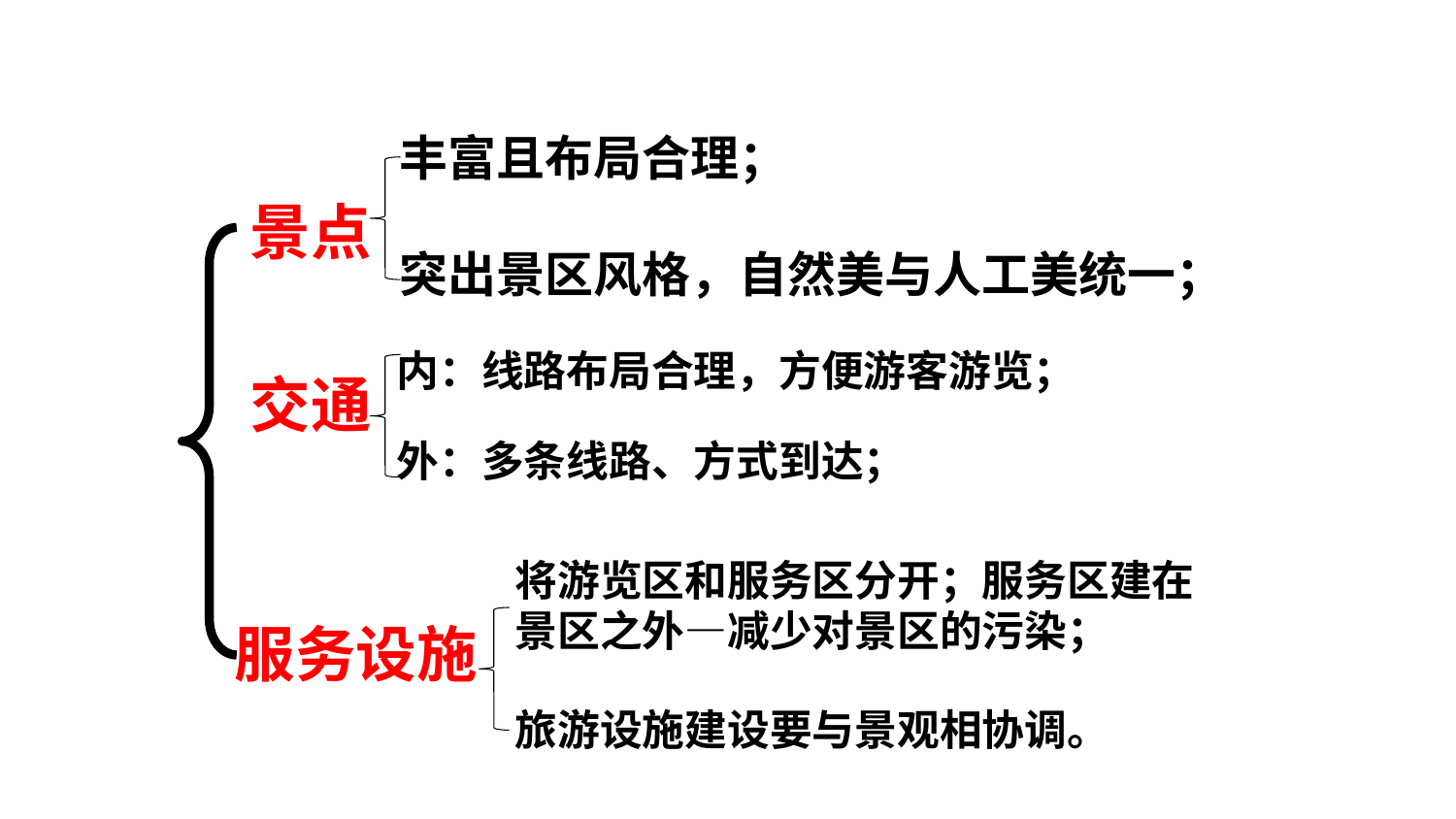

丰富且布局合理；

突出景区风格，自然美与人工美统一；

景点

内：线路布局合理，方便游客游览；

交通
外：多条线路、方式到达；
将游览区和服务区分开；服务区建在景区之外—减少对景区的污染；

服务设施
旅游设施建设要与景观相协调。